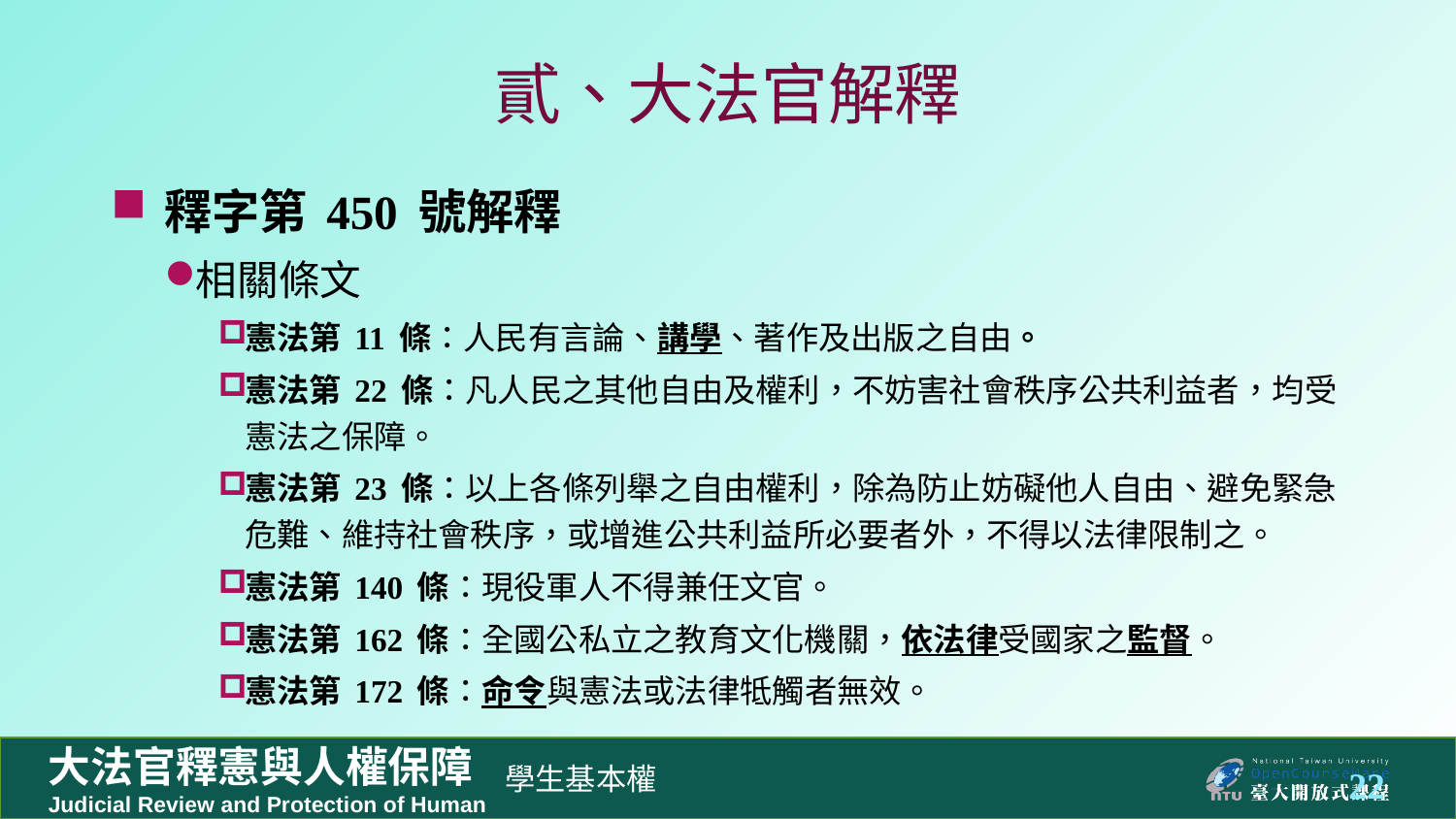

# 貳、大法官解釋
釋字第 450 號解釋
相關條文
憲法第 11 條：人民有言論、講學、著作及出版之自由。
憲法第 22 條：凡人民之其他自由及權利，不妨害社會秩序公共利益者，均受憲法之保障。
憲法第 23 條：以上各條列舉之自由權利，除為防止妨礙他人自由、避免緊急危難、維持社會秩序，或增進公共利益所必要者外，不得以法律限制之。
憲法第 140 條：現役軍人不得兼任文官。
憲法第 162 條：全國公私立之教育文化機關，依法律受國家之監督。
憲法第 172 條：命令與憲法或法律牴觸者無效。